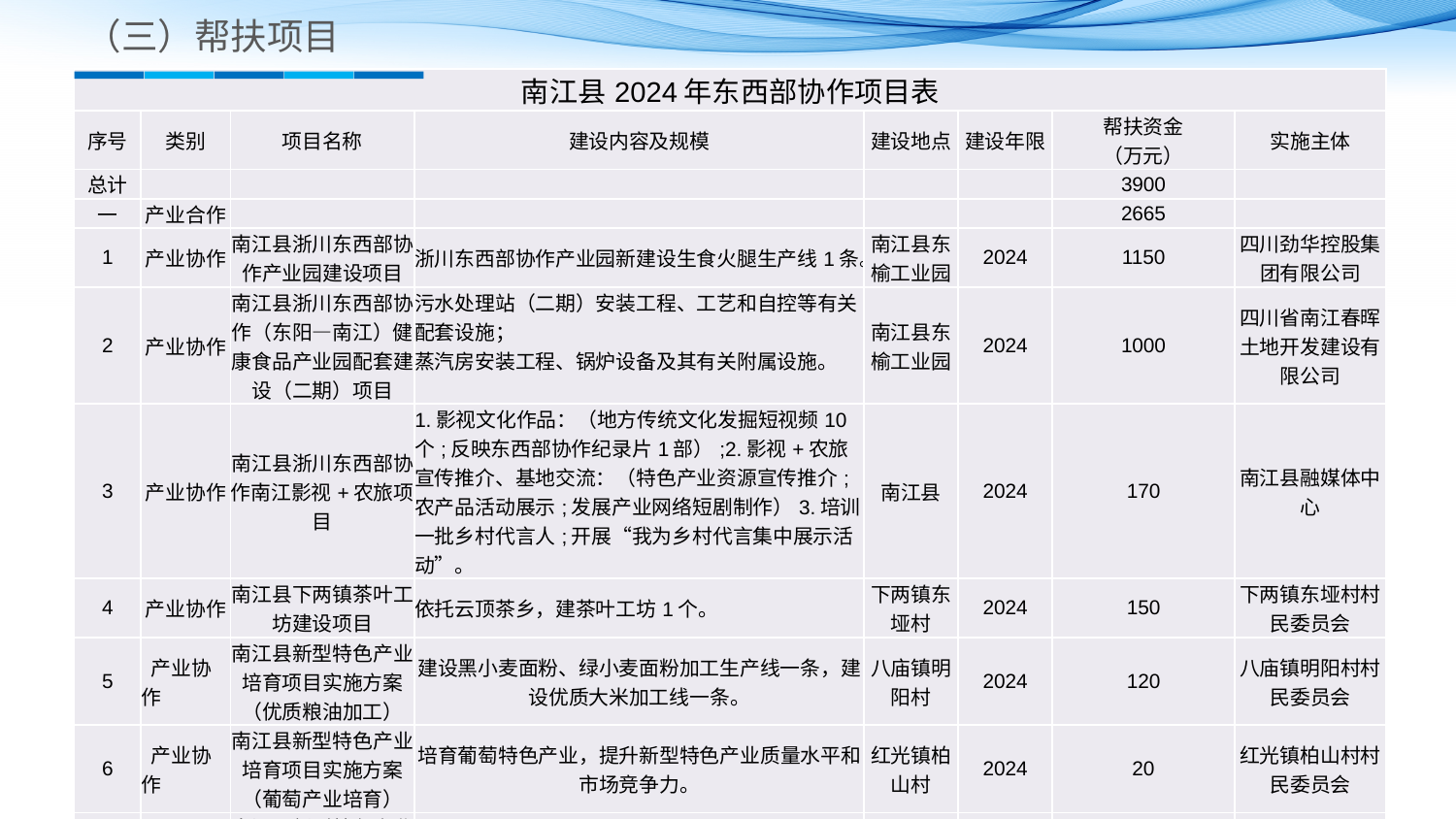

（三）帮扶项目

| 南江县2024年东西部协作项目表 |  |  |  |  |  |  |  |
| --- | --- | --- | --- | --- | --- | --- | --- |
| 序号 | 类别 | 项目名称 | 建设内容及规模 | 建设地点 | 建设年限 | 帮扶资金 （万元） | 实施主体 |
| 总计 |  |  |  |  |  | 3900 |  |
| 一 | 产业合作 |  |  |  |  | 2665 |  |
| 1 | 产业协作 | 南江县浙川东西部协作产业园建设项目 | 浙川东西部协作产业园新建设生食火腿生产线1条。 | 南江县东榆工业园 | 2024 | 1150 | 四川劲华控股集团有限公司 |
| 2 | 产业协作 | 南江县浙川东西部协作（东阳—南江）健康食品产业园配套建设（二期）项目 | 污水处理站（二期）安装工程、工艺和自控等有关配套设施； 蒸汽房安装工程、锅炉设备及其有关附属设施。 | 南江县东榆工业园 | 2024 | 1000 | 四川省南江春晖土地开发建设有限公司 |
| 3 | 产业协作 | 南江县浙川东西部协作南江影视+农旅项目 | 1.影视文化作品：（地方传统文化发掘短视频10个;反映东西部协作纪录片1部）;2.影视+农旅宣传推介、基地交流：（特色产业资源宣传推介;农产品活动展示;发展产业网络短剧制作）3.培训一批乡村代言人;开展“我为乡村代言集中展示活动”。 | 南江县 | 2024 | 170 | 南江县融媒体中心 |
| 4 | 产业协作 | 南江县下两镇茶叶工坊建设项目 | 依托云顶茶乡，建茶叶工坊1个。 | 下两镇东垭村 | 2024 | 150 | 下两镇东垭村村民委员会 |
| 5 | 产业协作 | 南江县新型特色产业培育项目实施方案（优质粮油加工） | 建设黑小麦面粉、绿小麦面粉加工生产线一条，建设优质大米加工线一条。 | 八庙镇明阳村 | 2024 | 120 | 八庙镇明阳村村民委员会 |
| 6 | 产业协作 | 南江县新型特色产业培育项目实施方案（葡萄产业培育） | 培育葡萄特色产业，提升新型特色产业质量水平和市场竞争力。 | 红光镇柏山村 | 2024 | 20 | 红光镇柏山村村民委员会 |
| 7 | 产业协作 | 南江县新型特色产业培育项目实施方案（产业配套提升） | 产业道路硬化。 | 天池镇演禅寺村 | 2024 | 45 | 天池镇演禅村村民委员会 |
| 8 | 产业协作 | 南江县新型特色产业培育项目实施方案（诸葛寨村蔬菜产业） | 高山蔬菜种植，提升新型特色产业质量水平和市场竞争力。 | 沙河镇诸葛寨村 | 2024 | 10 | 沙河镇诸葛寨村村民委员会 |